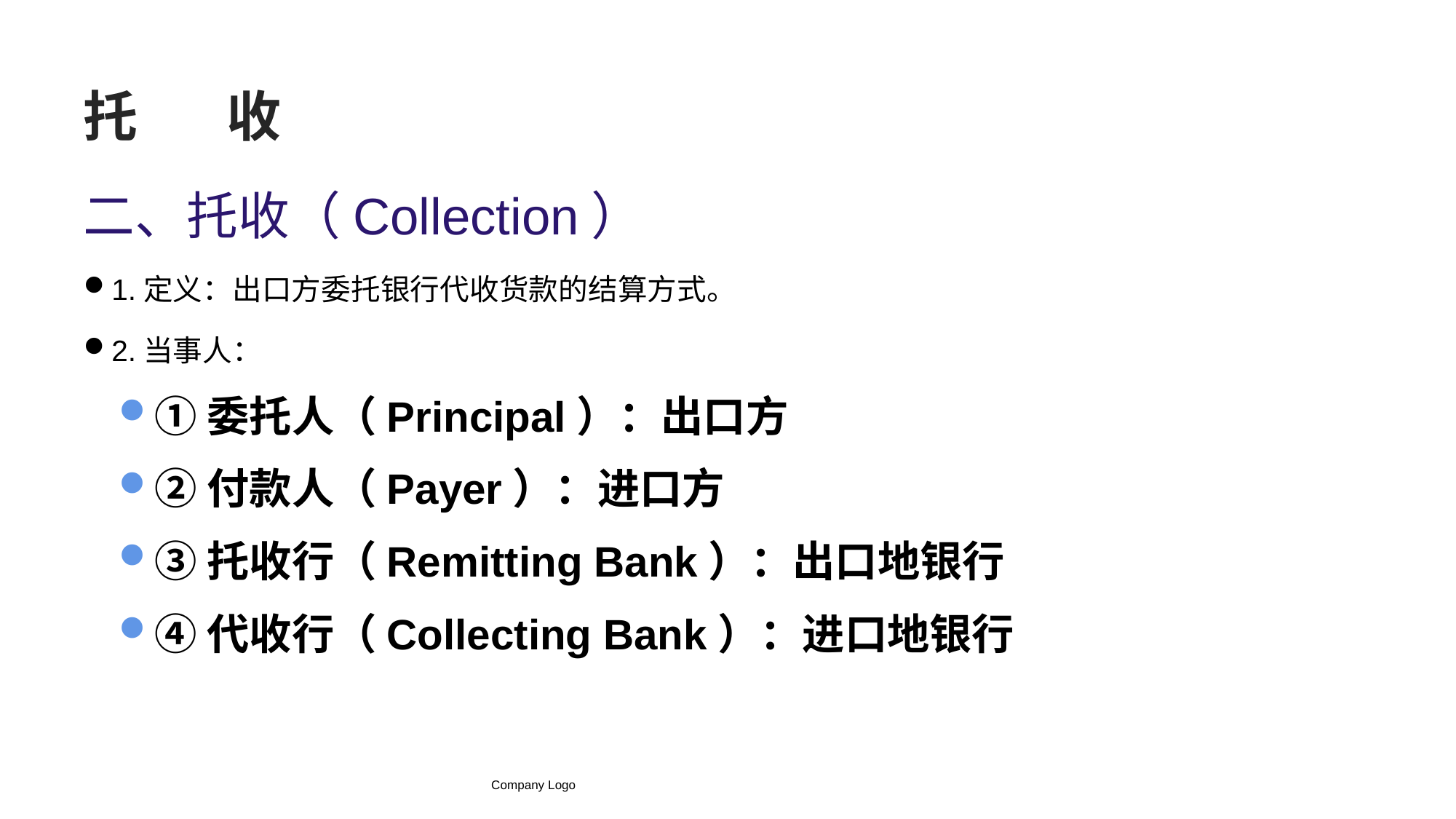

托     收
二、托收（Collection）
1.定义：出口方委托银行代收货款的结算方式。
2.当事人：
①委托人（Principal）：出口方
②付款人（Payer）：进口方
③托收行（Remitting Bank）：出口地银行
④代收行（Collecting Bank）：进口地银行
Company Logo